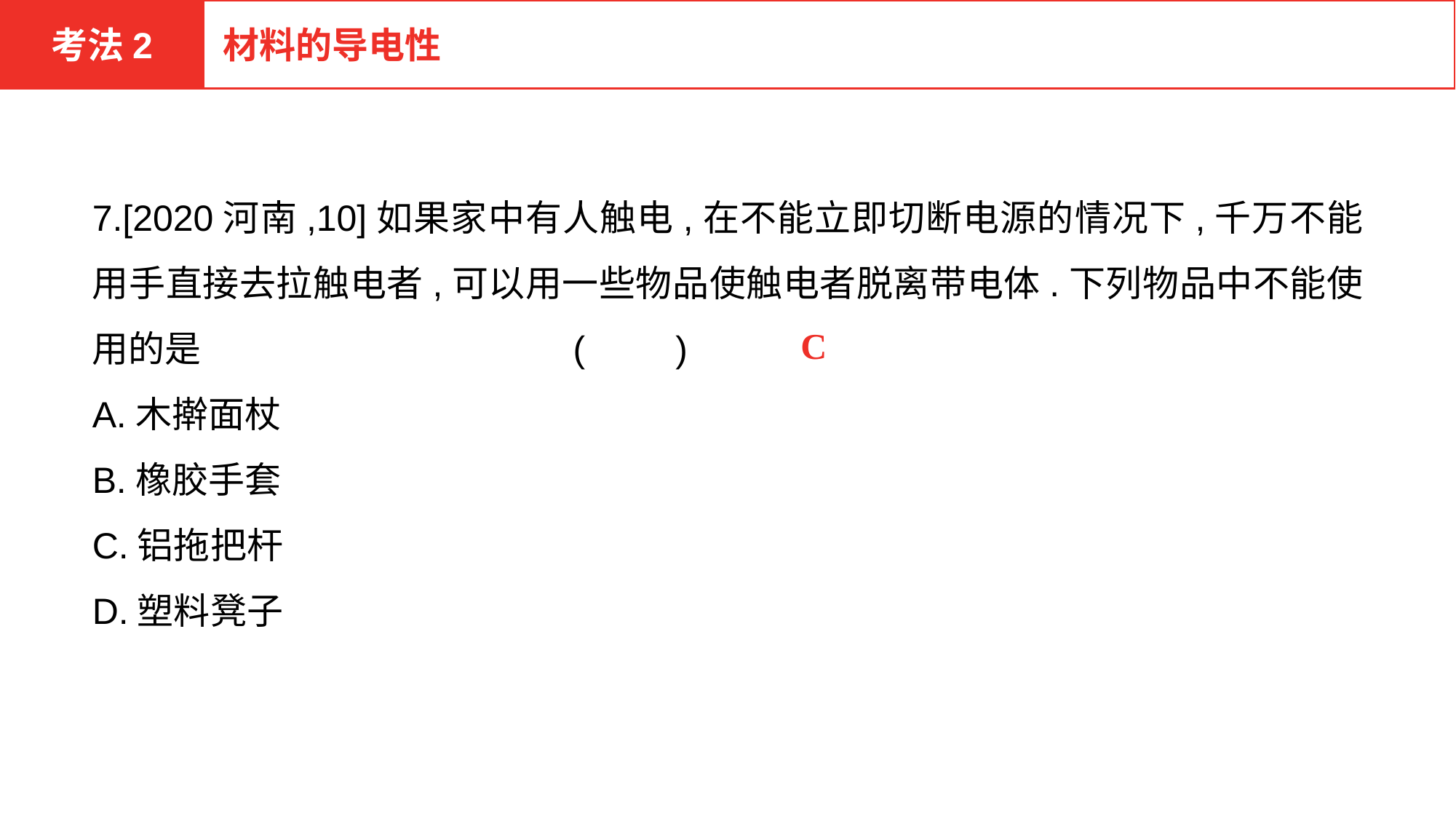

考法2
材料的导电性
7.[2020河南,10]如果家中有人触电,在不能立即切断电源的情况下,千万不能用手直接去拉触电者,可以用一些物品使触电者脱离带电体.下列物品中不能使用的是	                               (　　)
A.木擀面杖
B.橡胶手套
C.铝拖把杆
D.塑料凳子
C